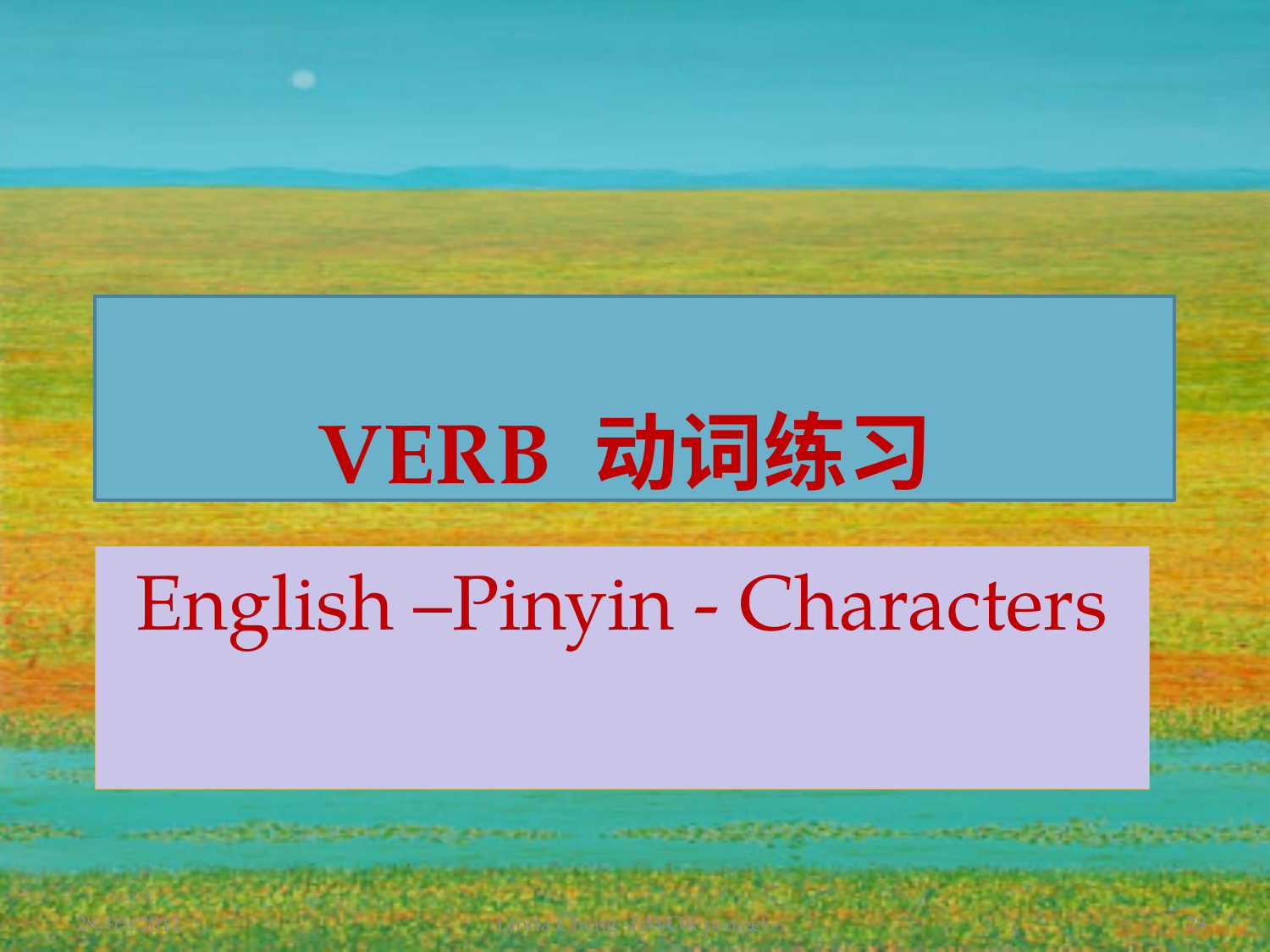

# Verb 动词练习
English –Pinyin - Characters
28/05/2012
Linda Cheng -FAVOR project
28